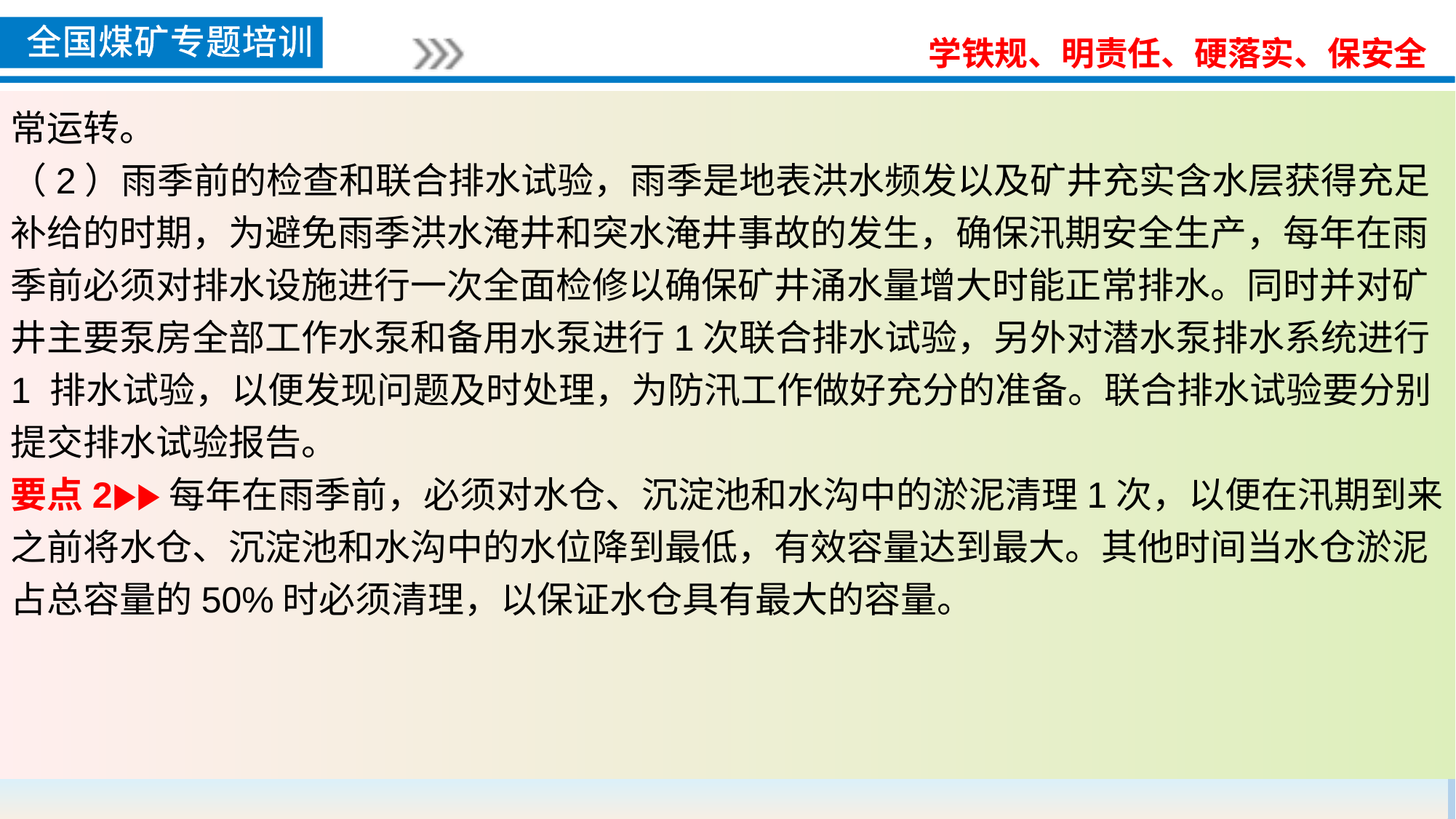

常运转。
（2）雨季前的检查和联合排水试验，雨季是地表洪水频发以及矿井充实含水层获得充足补给的时期，为避免雨季洪水淹井和突水淹井事故的发生，确保汛期安全生产，每年在雨季前必须对排水设施进行一次全面检修以确保矿井涌水量增大时能正常排水。同时并对矿井主要泵房全部工作水泵和备用水泵进行1次联合排水试验，另外对潜水泵排水系统进行1 排水试验，以便发现问题及时处理，为防汛工作做好充分的准备。联合排水试验要分别提交排水试验报告。
要点2▶▶每年在雨季前，必须对水仓、沉淀池和水沟中的淤泥清理1次，以便在汛期到来之前将水仓、沉淀池和水沟中的水位降到最低，有效容量达到最大。其他时间当水仓淤泥占总容量的50%时必须清理，以保证水仓具有最大的容量。